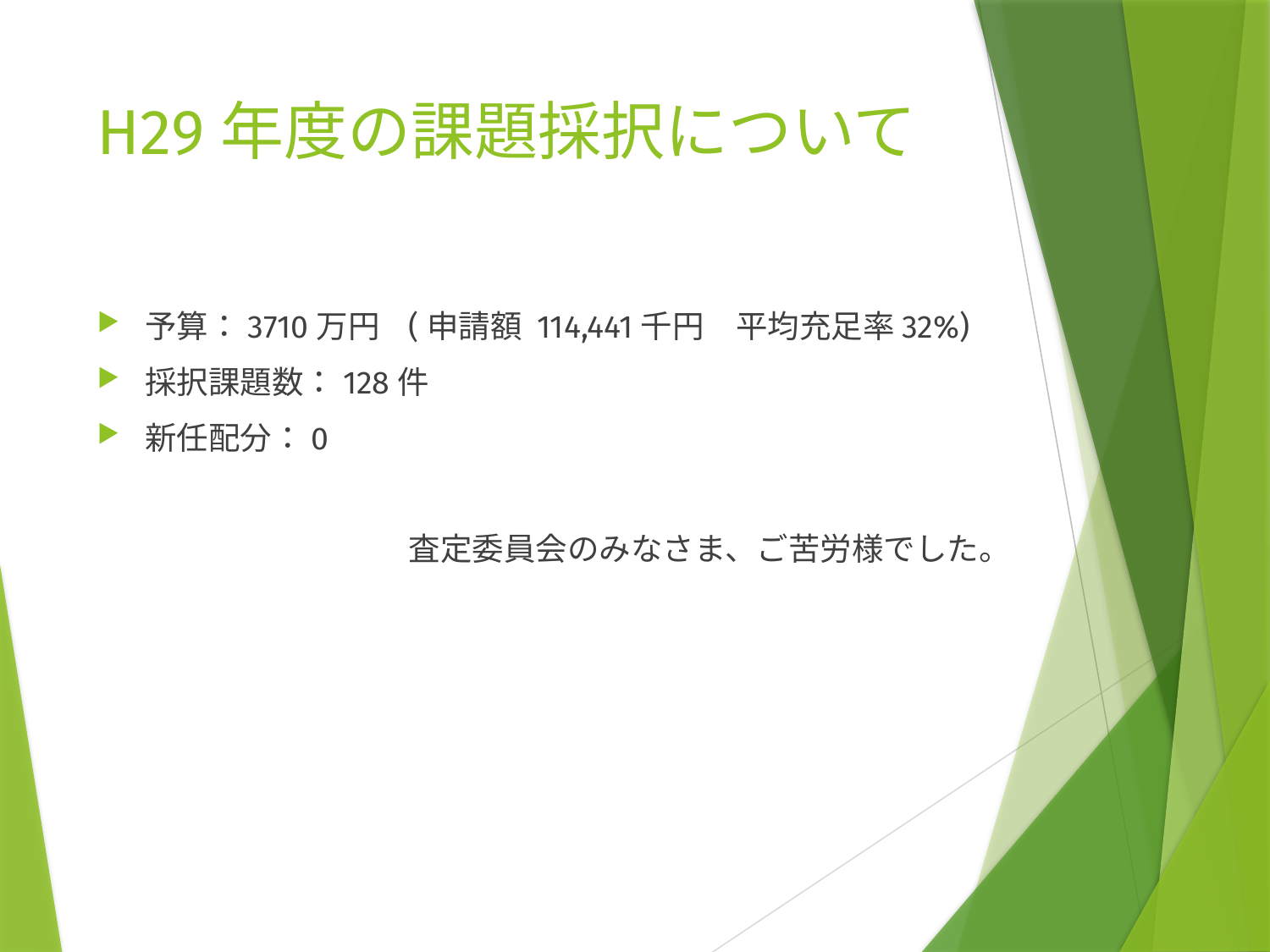

# H29年度の課題採択について
予算：3710万円   (申請額 114,441千円　平均充足率32%)
採択課題数：128件
新任配分：0

査定委員会のみなさま、ご苦労様でした。